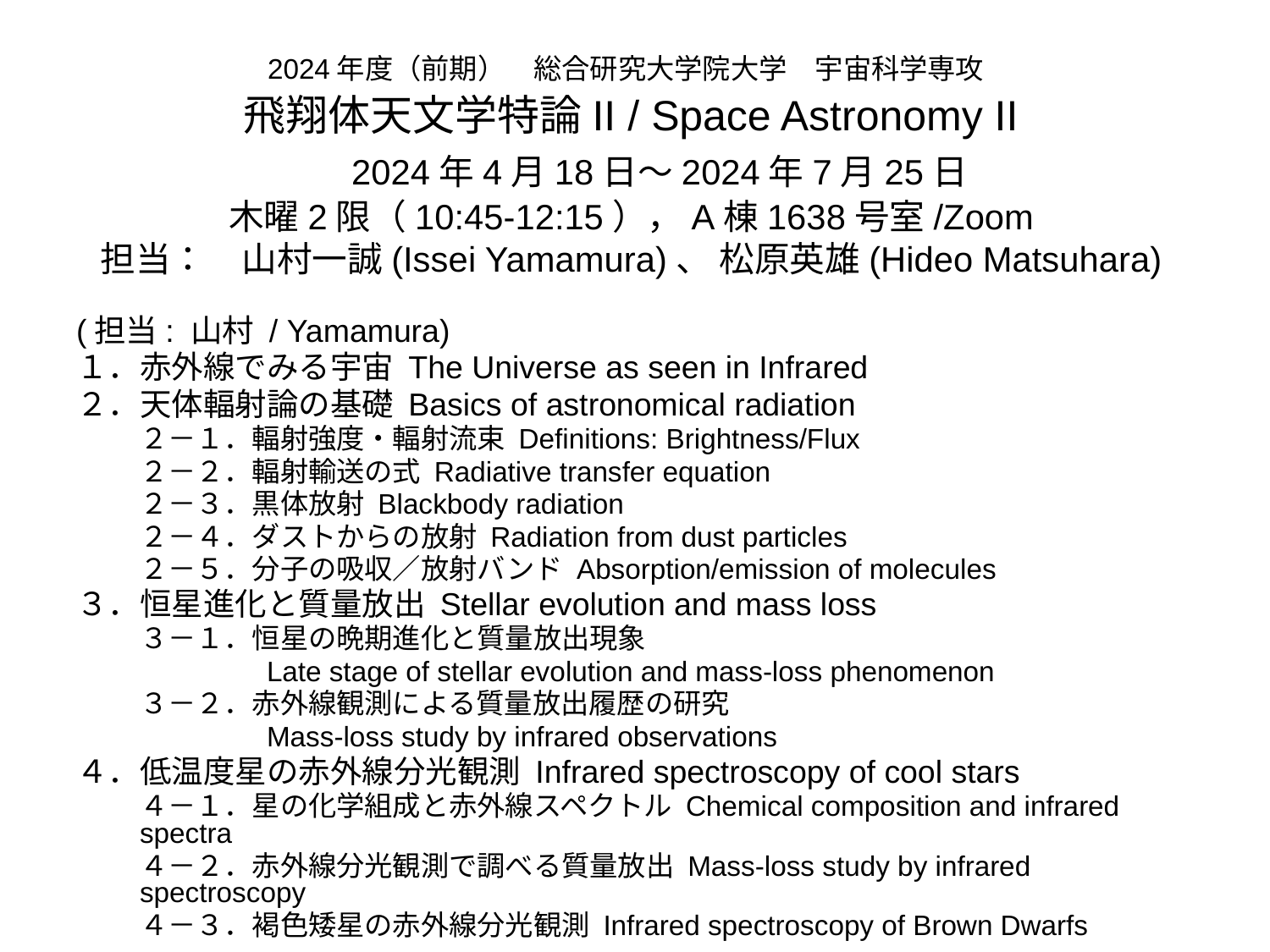

# 2024年度（前期）　総合研究大学院大学　宇宙科学専攻 飛翔体天文学特論II / Space Astronomy II 　2024年4月18日～2024年7月25日 木曜2限（10:45-12:15），A棟1638号室/Zoom 担当：　山村一誠(Issei Yamamura)、 松原英雄(Hideo Matsuhara)
(担当: 山村 / Yamamura)
１．赤外線でみる宇宙 The Universe as seen in Infrared
２．天体輻射論の基礎 Basics of astronomical radiation
２－１．輻射強度・輻射流束 Definitions: Brightness/Flux
２－２．輻射輸送の式 Radiative transfer equation
２－３．黒体放射 Blackbody radiation
２－４．ダストからの放射 Radiation from dust particles
２－５．分子の吸収／放射バンド Absorption/emission of molecules
３．恒星進化と質量放出 Stellar evolution and mass loss
３－１．恒星の晩期進化と質量放出現象
	Late stage of stellar evolution and mass-loss phenomenon
３－２．赤外線観測による質量放出履歴の研究
	Mass-loss study by infrared observations
４．低温度星の赤外線分光観測 Infrared spectroscopy of cool stars
４－１．星の化学組成と赤外線スペクトル Chemical composition and infrared spectra
４－２．赤外線分光観測で調べる質量放出 Mass-loss study by infrared spectroscopy
４－３．褐色矮星の赤外線分光観測 Infrared spectroscopy of Brown Dwarfs